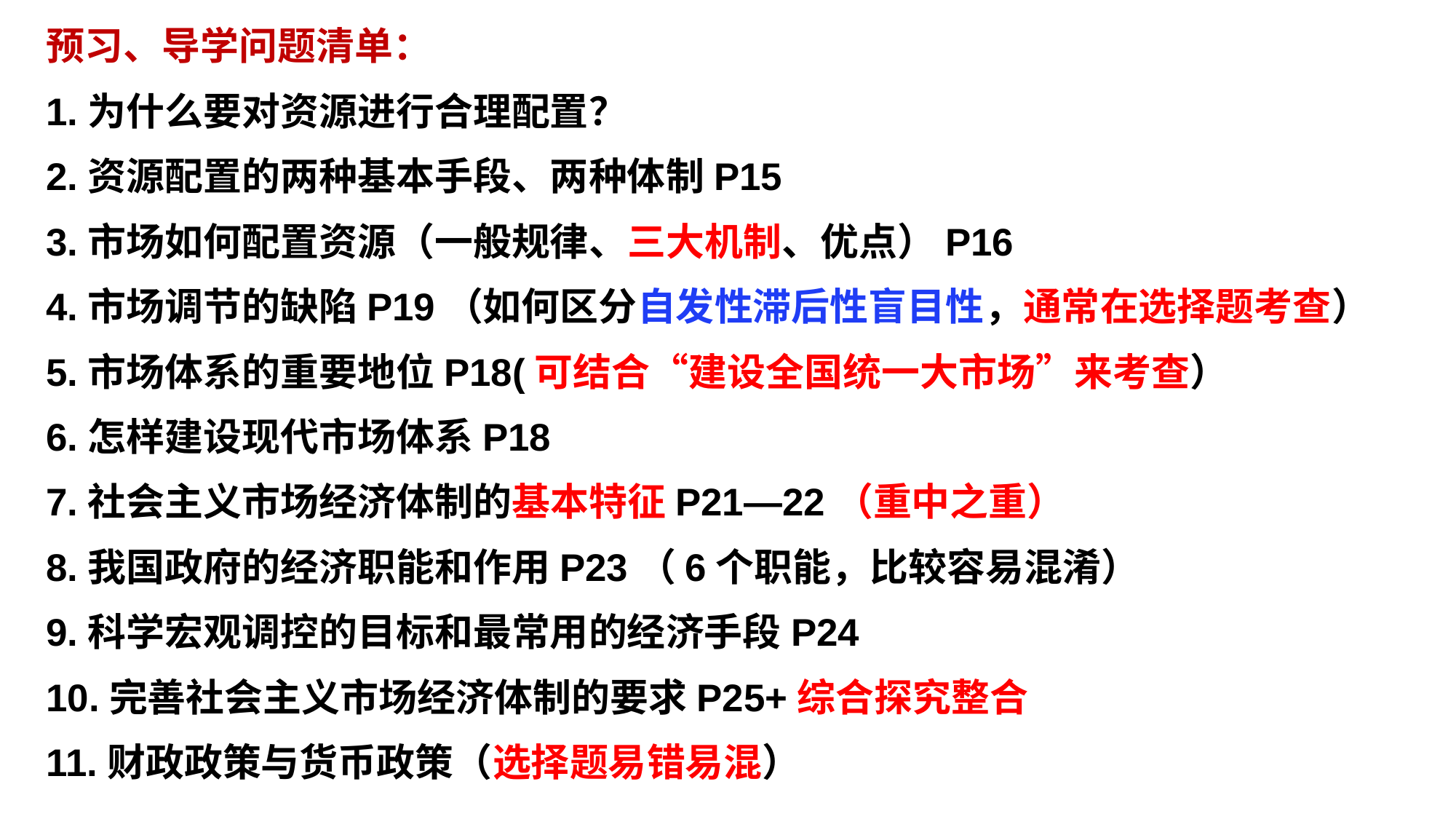

预习、导学问题清单：
1.为什么要对资源进行合理配置？
2.资源配置的两种基本手段、两种体制P15
3.市场如何配置资源（一般规律、三大机制、优点）P16
4.市场调节的缺陷P19（如何区分自发性滞后性盲目性，通常在选择题考查）
5.市场体系的重要地位P18(可结合“建设全国统一大市场”来考查）
6.怎样建设现代市场体系P18
7.社会主义市场经济体制的基本特征P21—22（重中之重）
8.我国政府的经济职能和作用P23（6个职能，比较容易混淆）
9.科学宏观调控的目标和最常用的经济手段P24
10.完善社会主义市场经济体制的要求P25+综合探究整合
11.财政政策与货币政策（选择题易错易混）